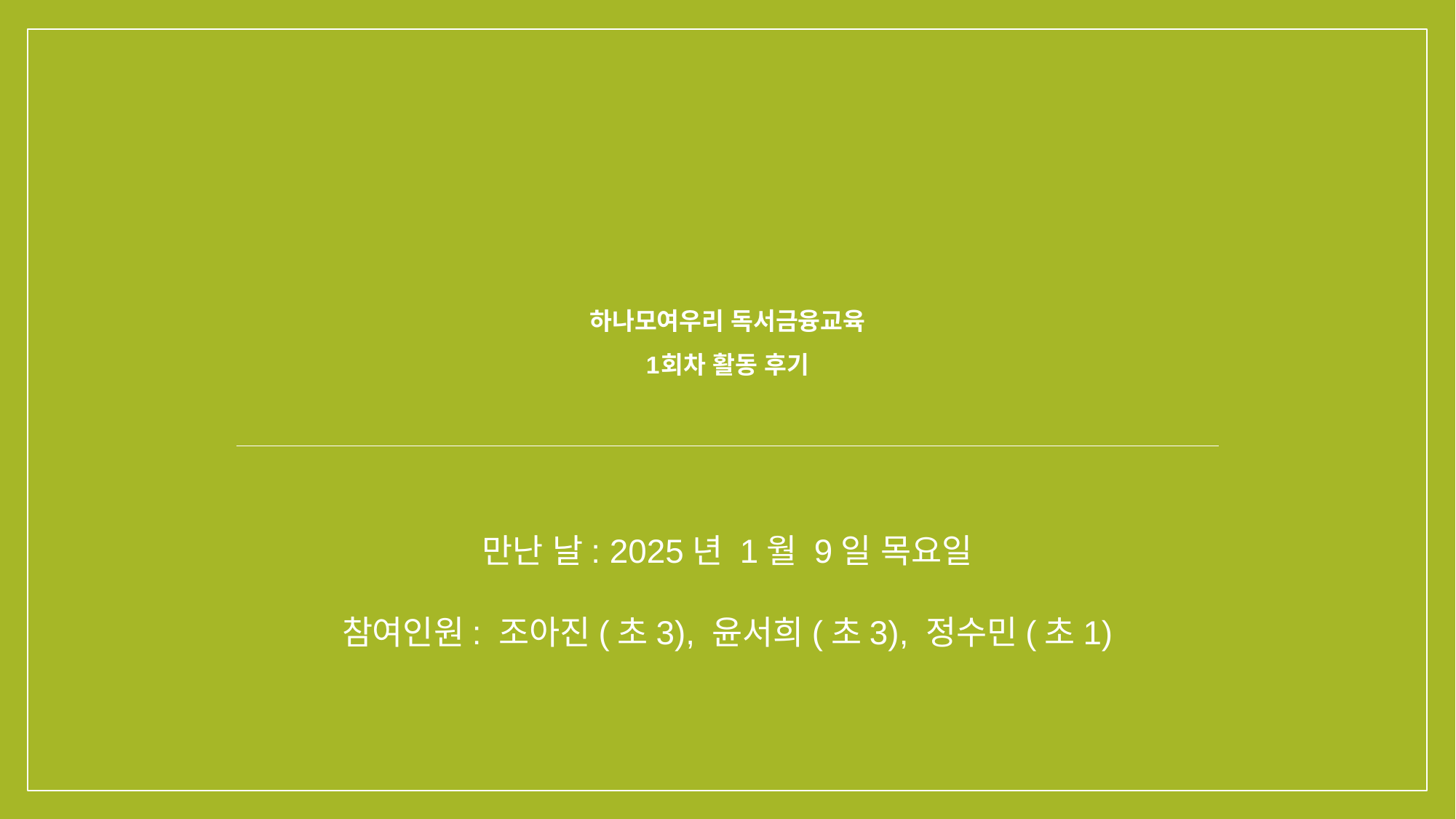

# 하나모여우리 독서금융교육 1회차 활동 후기
만난 날: 2025년 1월 9일 목요일
참여인원: 조아진(초3), 윤서희(초3), 정수민(초1)